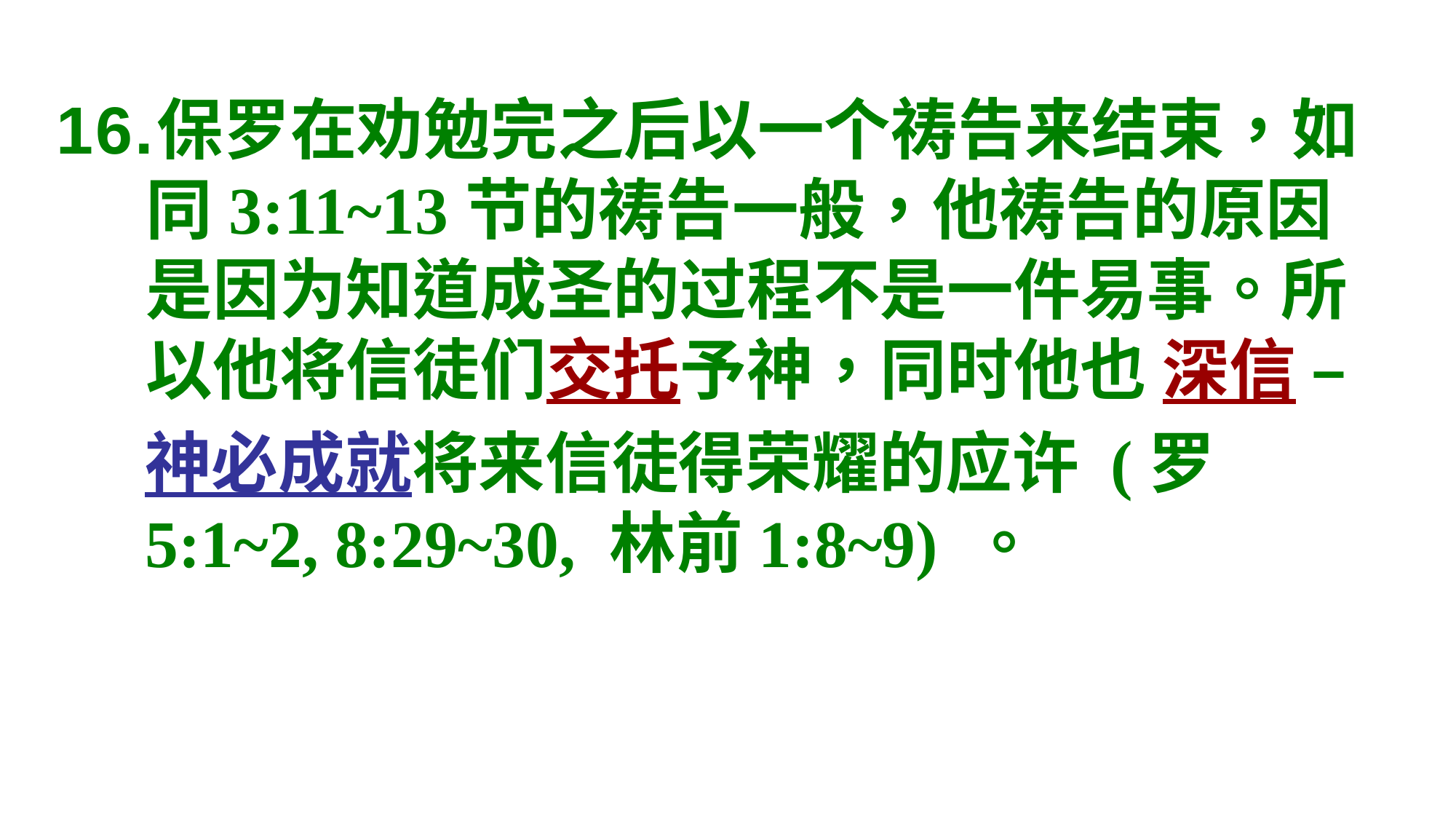

保罗在劝勉完之后以一个祷告来结束，如同3:11~13节的祷告一般，他祷告的原因是因为知道成圣的过程不是一件易事。所以他将信徒们交托予神，同时他也 深信 –
神必成就将来信徒得荣耀的应许 (罗5:1~2, 8:29~30, 林前1:8~9) 。